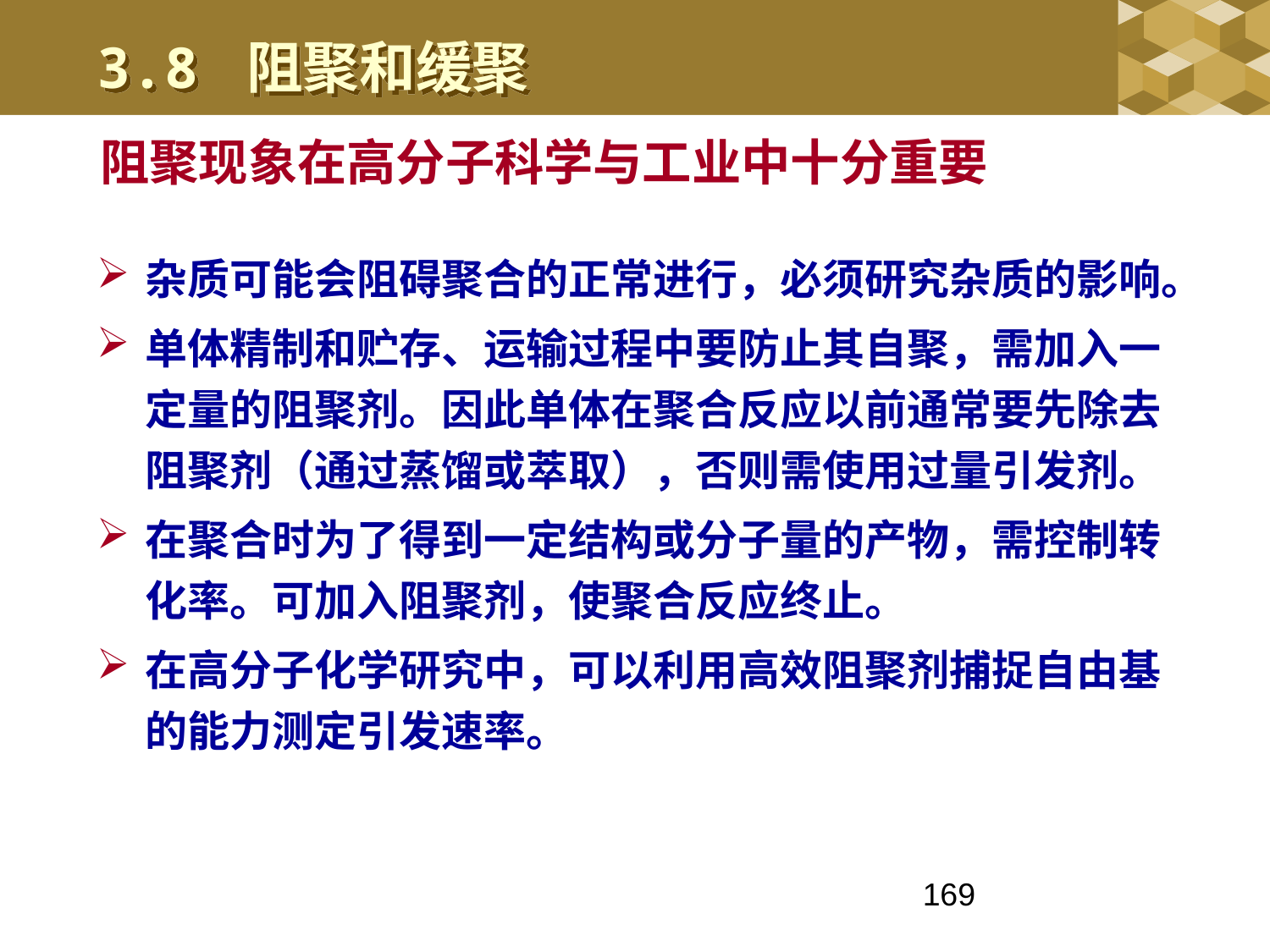

3.8 阻聚和缓聚
阻聚现象在高分子科学与工业中十分重要
杂质可能会阻碍聚合的正常进行，必须研究杂质的影响。
单体精制和贮存、运输过程中要防止其自聚，需加入一定量的阻聚剂。因此单体在聚合反应以前通常要先除去阻聚剂（通过蒸馏或萃取），否则需使用过量引发剂。
在聚合时为了得到一定结构或分子量的产物，需控制转化率。可加入阻聚剂，使聚合反应终止。
在高分子化学研究中，可以利用高效阻聚剂捕捉自由基的能力测定引发速率。
169